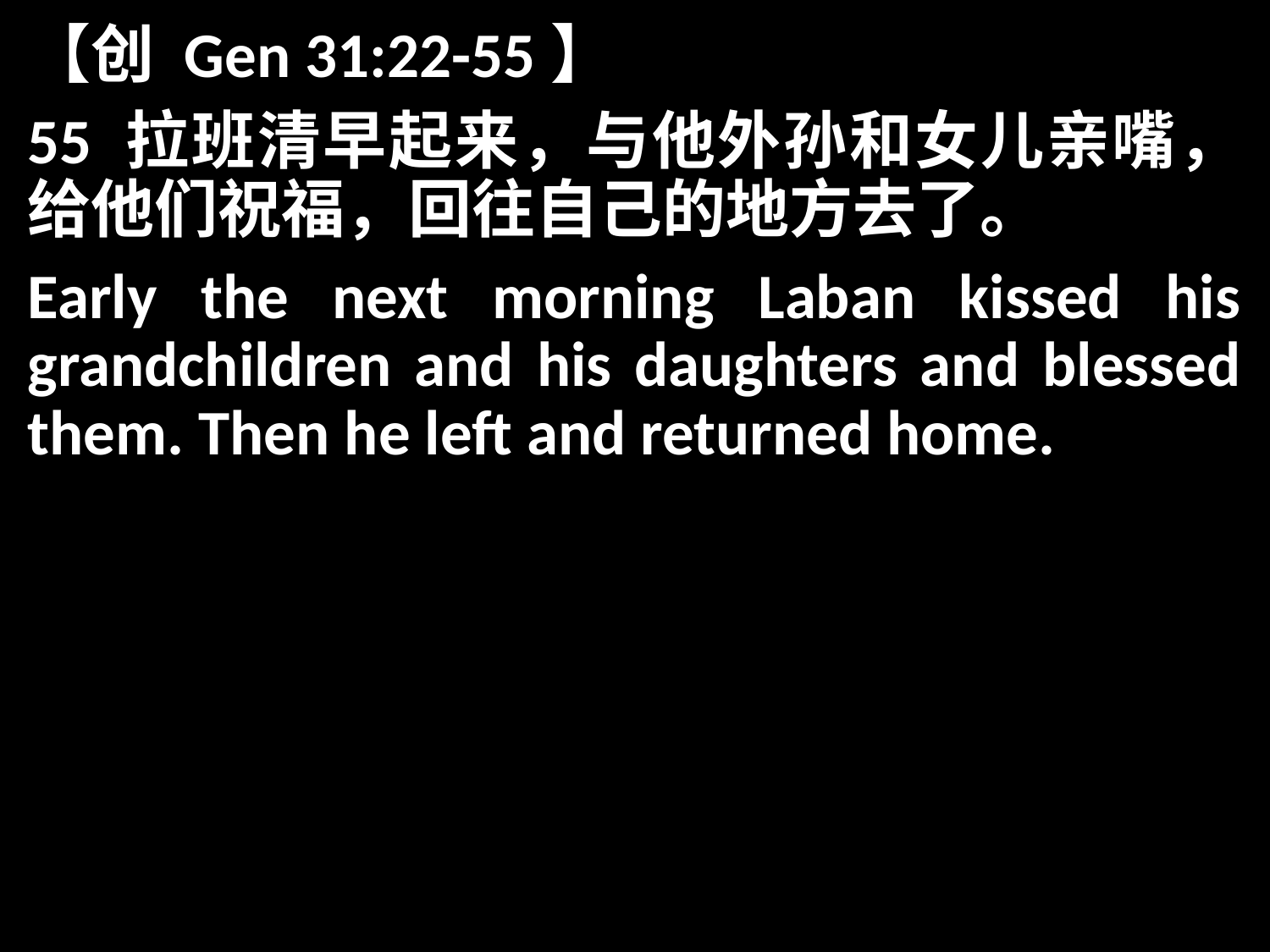

【创 Gen 31:22-55】
55 拉班清早起来，与他外孙和女儿亲嘴，给他们祝福，回往自己的地方去了。
Early the next morning Laban kissed his grandchildren and his daughters and blessed them. Then he left and returned home.